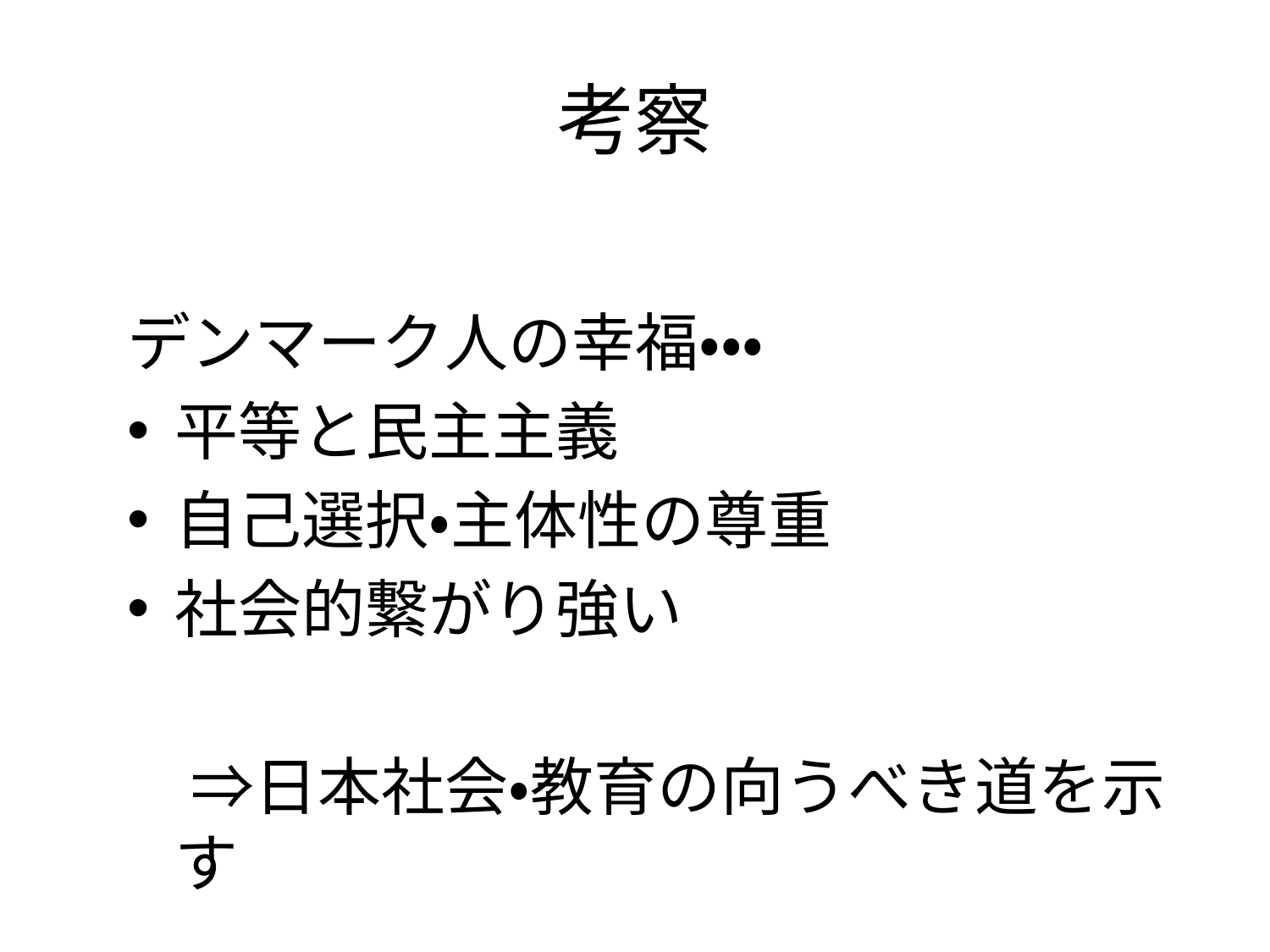

# 考察
デンマーク人の幸福・・・
平等と民主主義
自己選択・主体性の尊重
社会的繋がり強い

　⇒日本社会・教育の向うべき道を示す